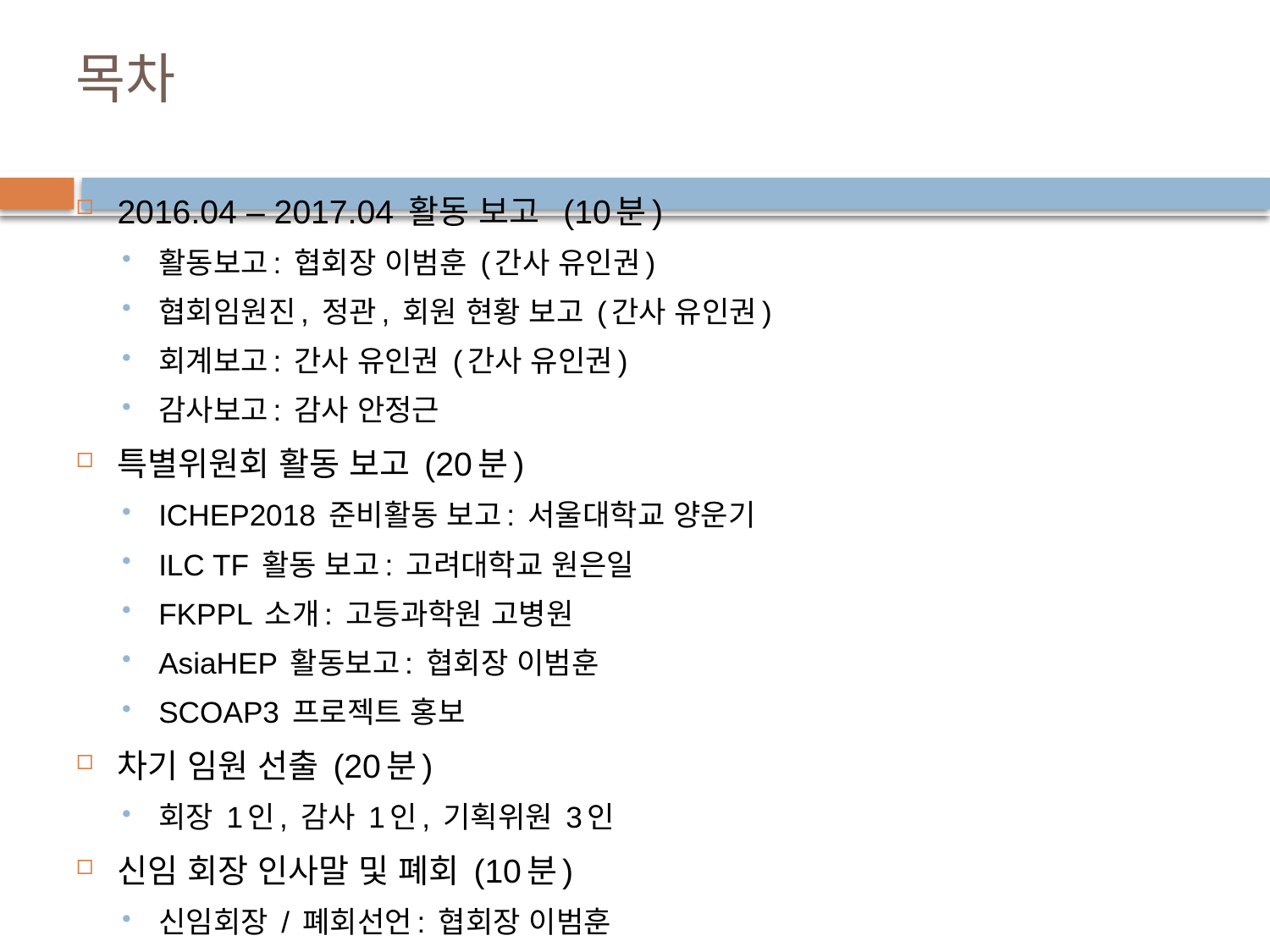

# 목차
2016.04 – 2017.04 활동 보고  (10분)
활동보고: 협회장 이범훈 (간사 유인권)
협회임원진, 정관, 회원 현황 보고 (간사 유인권)
회계보고: 간사 유인권 (간사 유인권)
감사보고: 감사 안정근
특별위원회 활동 보고 (20분)
ICHEP2018 준비활동 보고: 서울대학교 양운기
ILC TF 활동 보고: 고려대학교 원은일
FKPPL 소개: 고등과학원 고병원
AsiaHEP 활동보고: 협회장 이범훈
SCOAP3 프로젝트 홍보
차기 임원 선출 (20분)
회장 1인, 감사 1인, 기획위원 3인
신임 회장 인사말 및 폐회 (10분)
신임회장 / 폐회선언: 협회장 이범훈